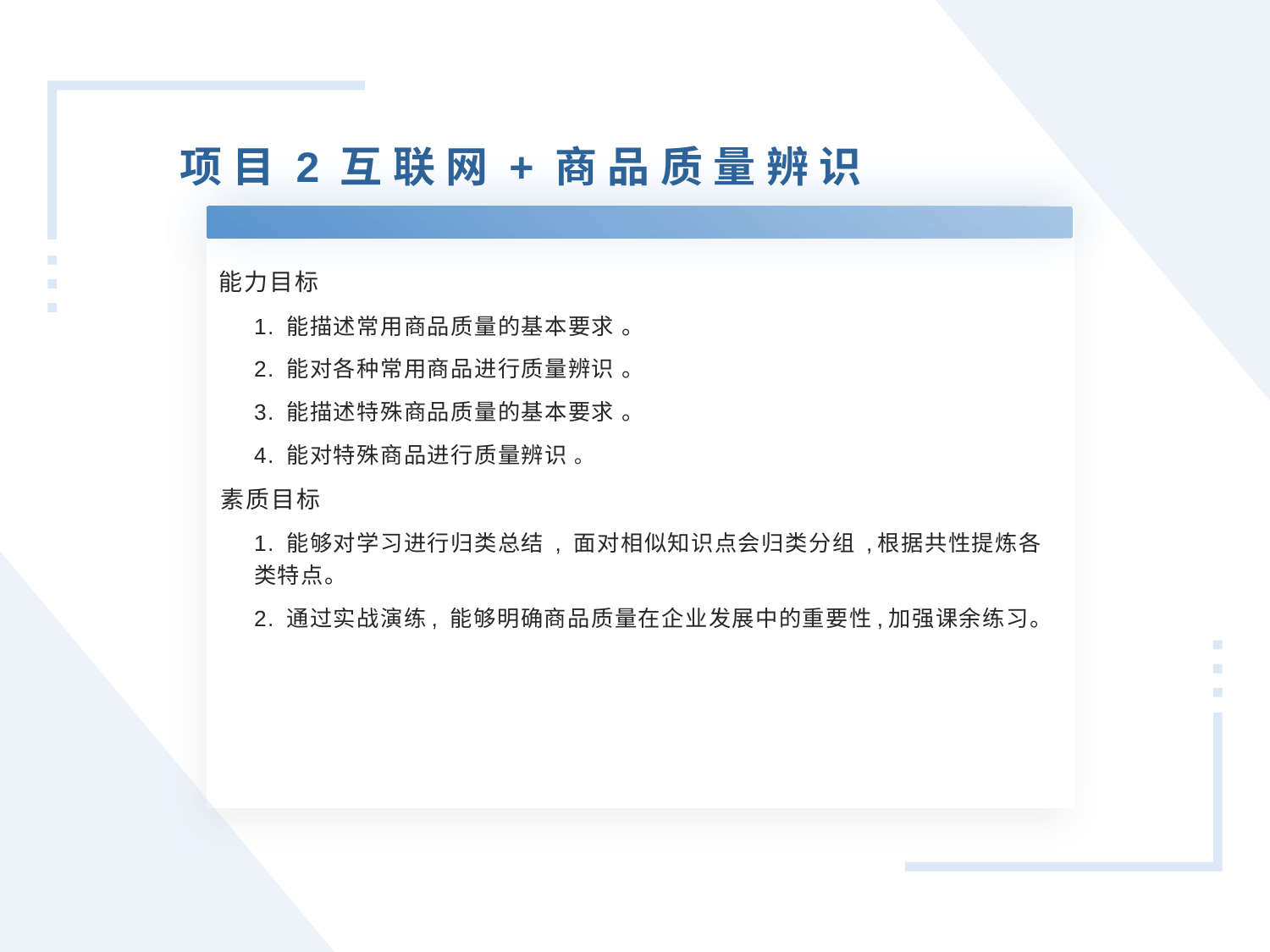

项目2互联网+商品质量辨识

能力目标
1. 能描述常用商品质量的基本要求 。
2. 能对各种常用商品进行质量辨识 。
3. 能描述特殊商品质量的基本要求 。
4. 能对特殊商品进行质量辨识 。
素质目标
1. 能够对学习进行归类总结 , 面对相似知识点会归类分组 ,根据共性提炼各类特点。
2. 通过实战演练, 能够明确商品质量在企业发展中的重要性,加强课余练习。